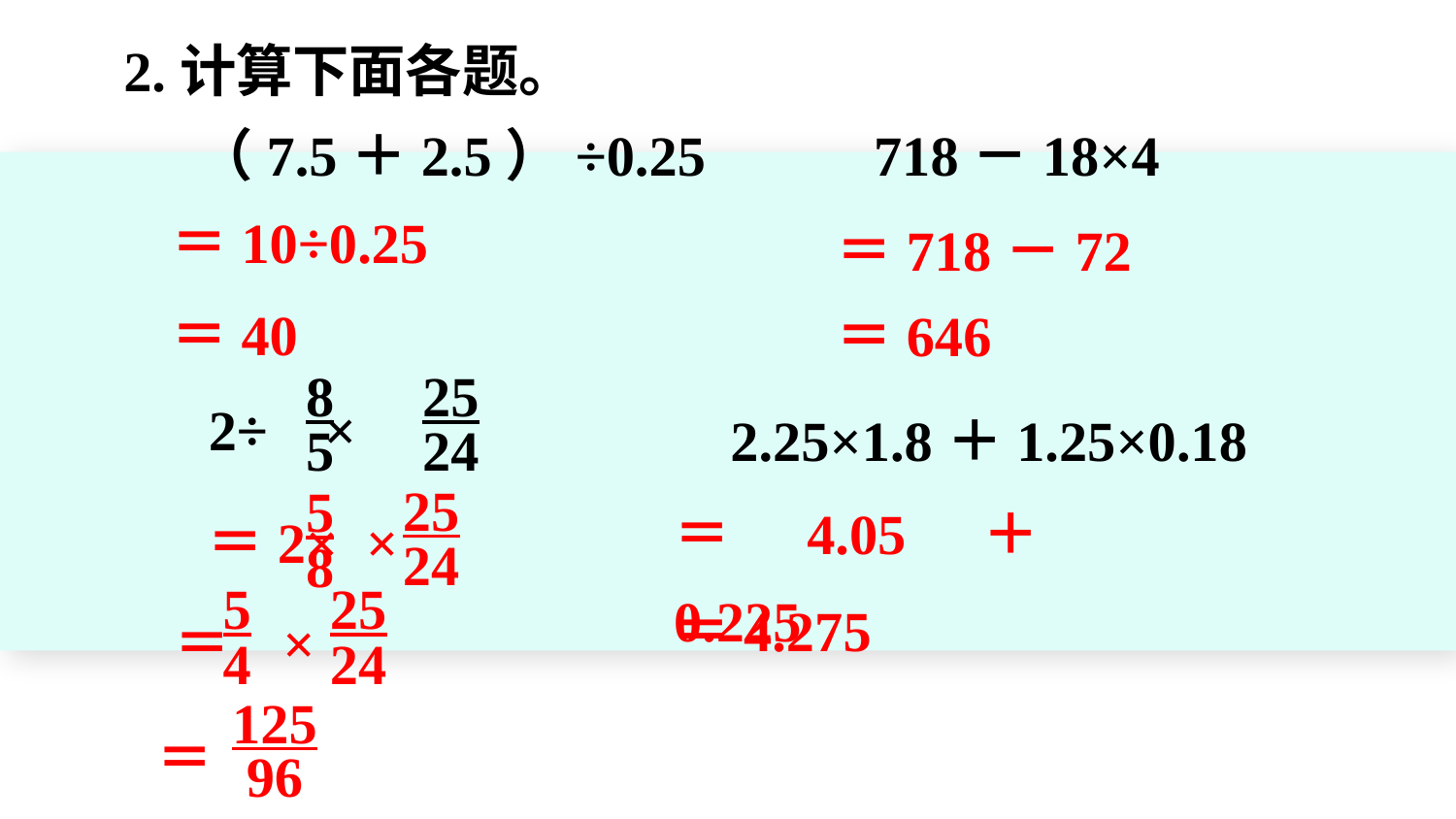

2.计算下面各题。
（7.5＋2.5）÷0.25
718－18×4
＝10÷0.25
＝718－72
＝40
＝646
8
5
25
24
2÷    ×
2.25×1.8＋1.25×0.18
＝4.05＋0.225
25
24
5
8
＝2×  ×
＝4.275
25
24
 ＝   ×
5
4
125

＝
96